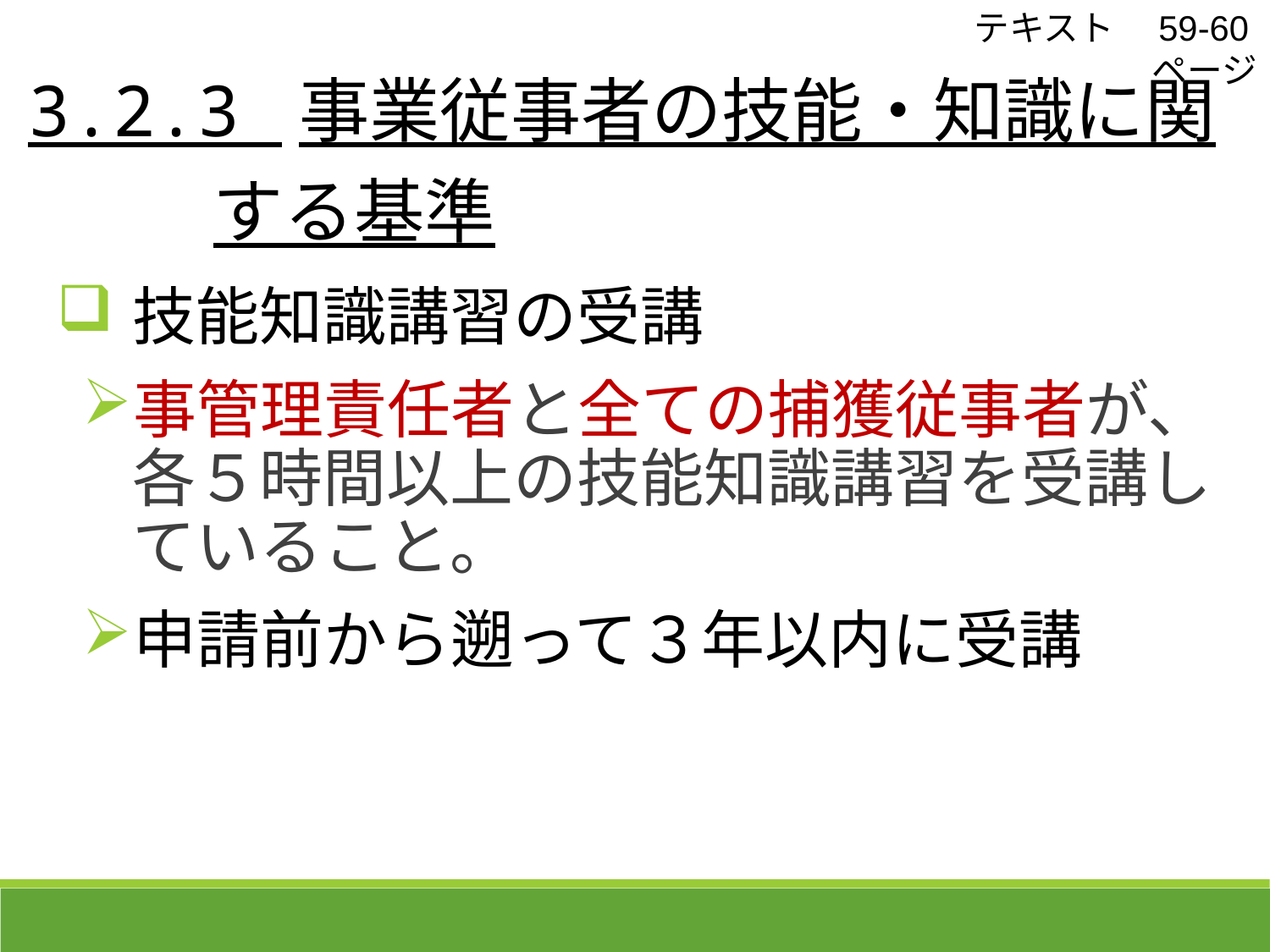

テキスト　59-60ページ
 3.2.3 事業従事者の技能・知識に関
　　　 する基準
技能知識講習の受講
事管理責任者と全ての捕獲従事者が、各５時間以上の技能知識講習を受講していること。
申請前から遡って３年以内に受講